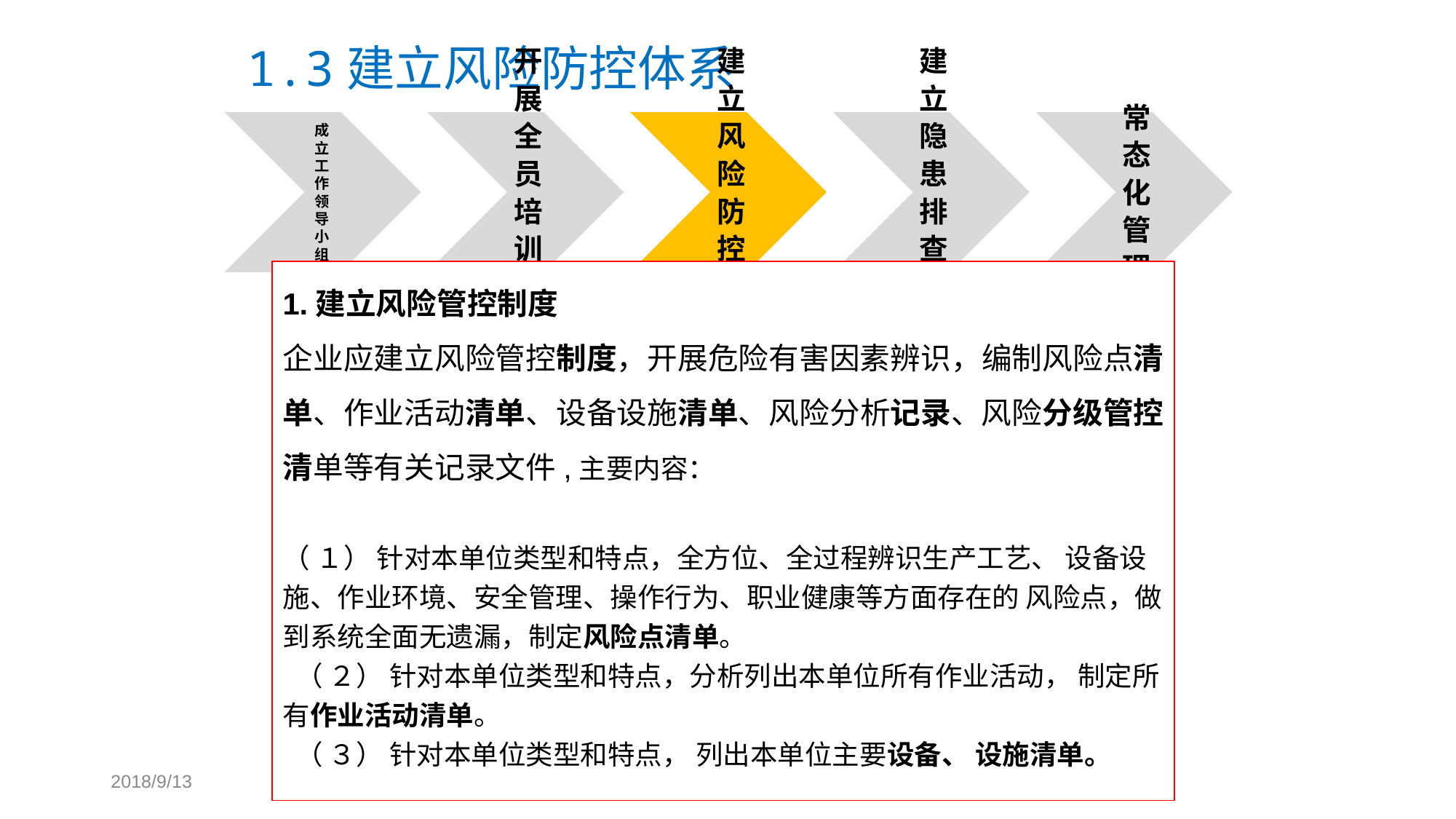

# 1.3建立风险防控体系
成立工作领导小组
建立风险防控体系
建立隐患排查体系
常态化管理
1.建立风险管控制度
企业应建立风险管控制度，开展危险有害因素辨识，编制风险点清单、作业活动清单、设备设施清单、风险分析记录、风险分级管控清单等有关记录文件,主要内容：

（ １） 针对本单位类型和特点，全方位、全过程辨识生产工艺、 设备设施、作业环境、安全管理、操作行为、职业健康等方面存在的 风险点，做到系统全面无遗漏，制定风险点清单。
 （ ２） 针对本单位类型和特点，分析列出本单位所有作业活动， 制定所有作业活动清单。
 （ ３） 针对本单位类型和特点， 列出本单位主要设备、 设施清单。

2018/9/13